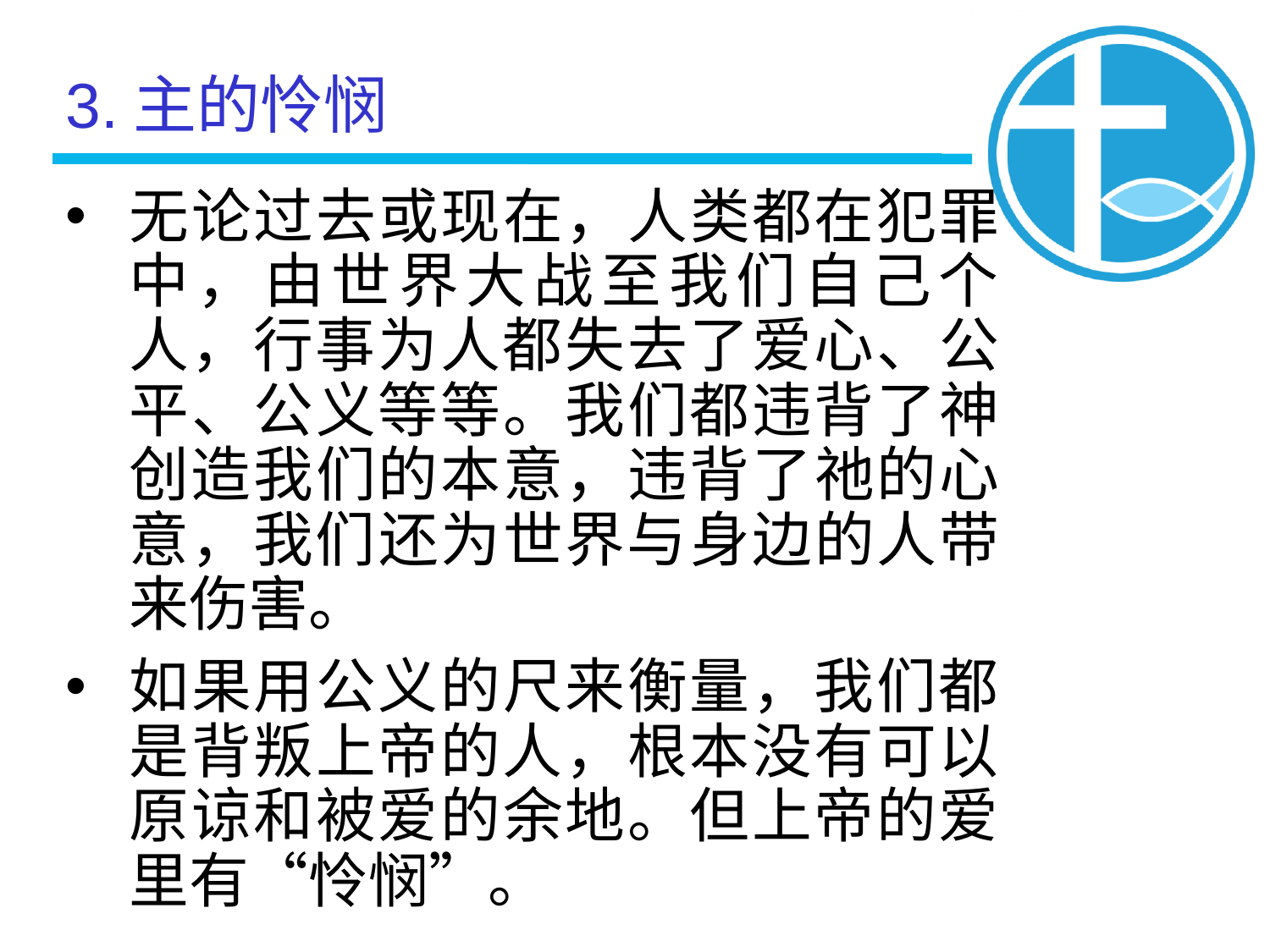

3.主的怜悯
无论过去或现在，人类都在犯罪中，由世界大战至我们自己个人，行事为人都失去了爱心、公平、公义等等。我们都违背了神创造我们的本意，违背了祂的心意，我们还为世界与身边的人带来伤害。
如果用公义的尺来衡量，我们都是背叛上帝的人，根本没有可以原谅和被爱的余地。但上帝的爱里有“怜悯”。